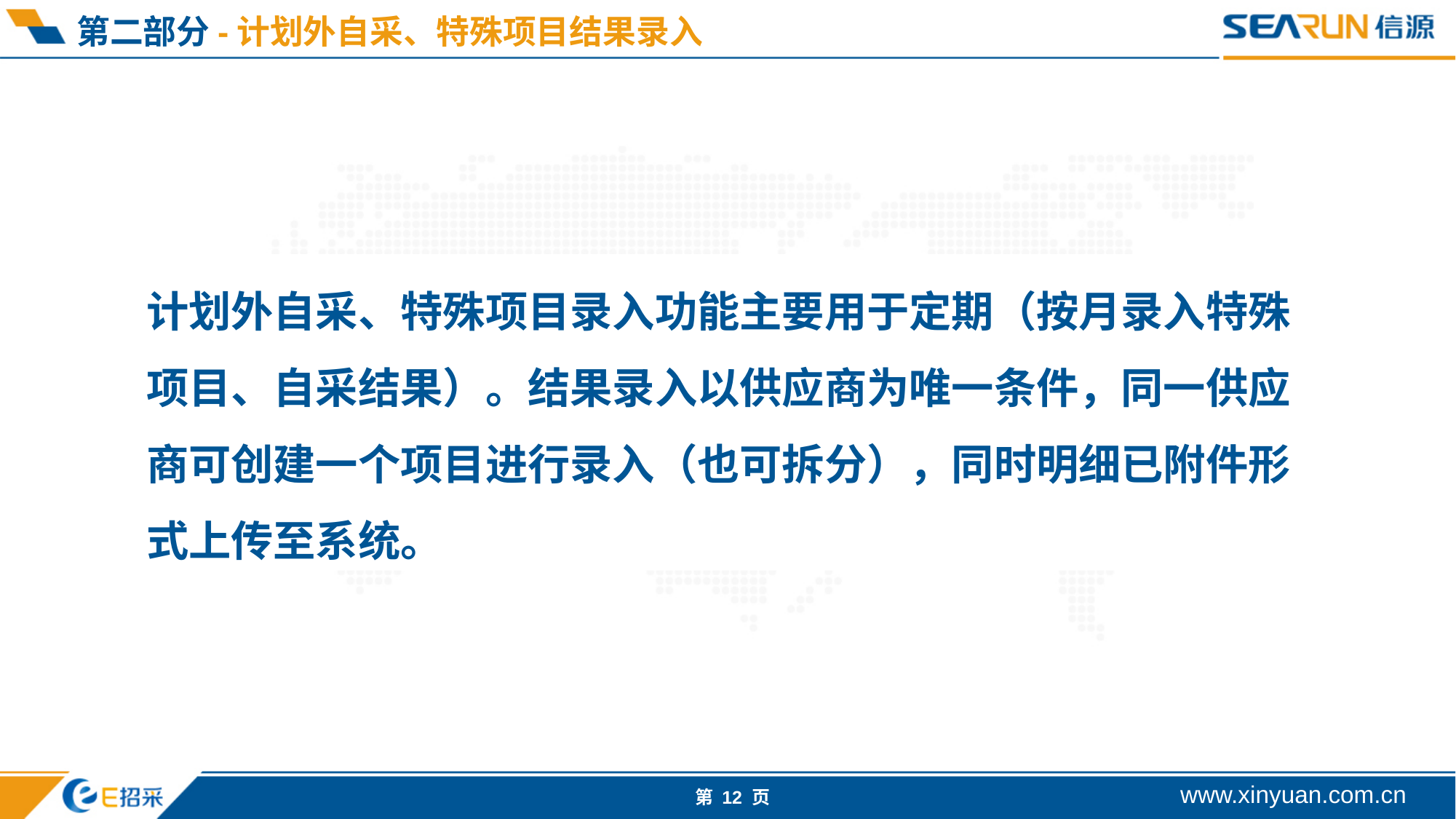

#
第二部分-计划外自采、特殊项目结果录入
计划外自采、特殊项目录入功能主要用于定期（按月录入特殊项目、自采结果）。结果录入以供应商为唯一条件，同一供应商可创建一个项目进行录入（也可拆分），同时明细已附件形式上传至系统。

企业精
行为准则